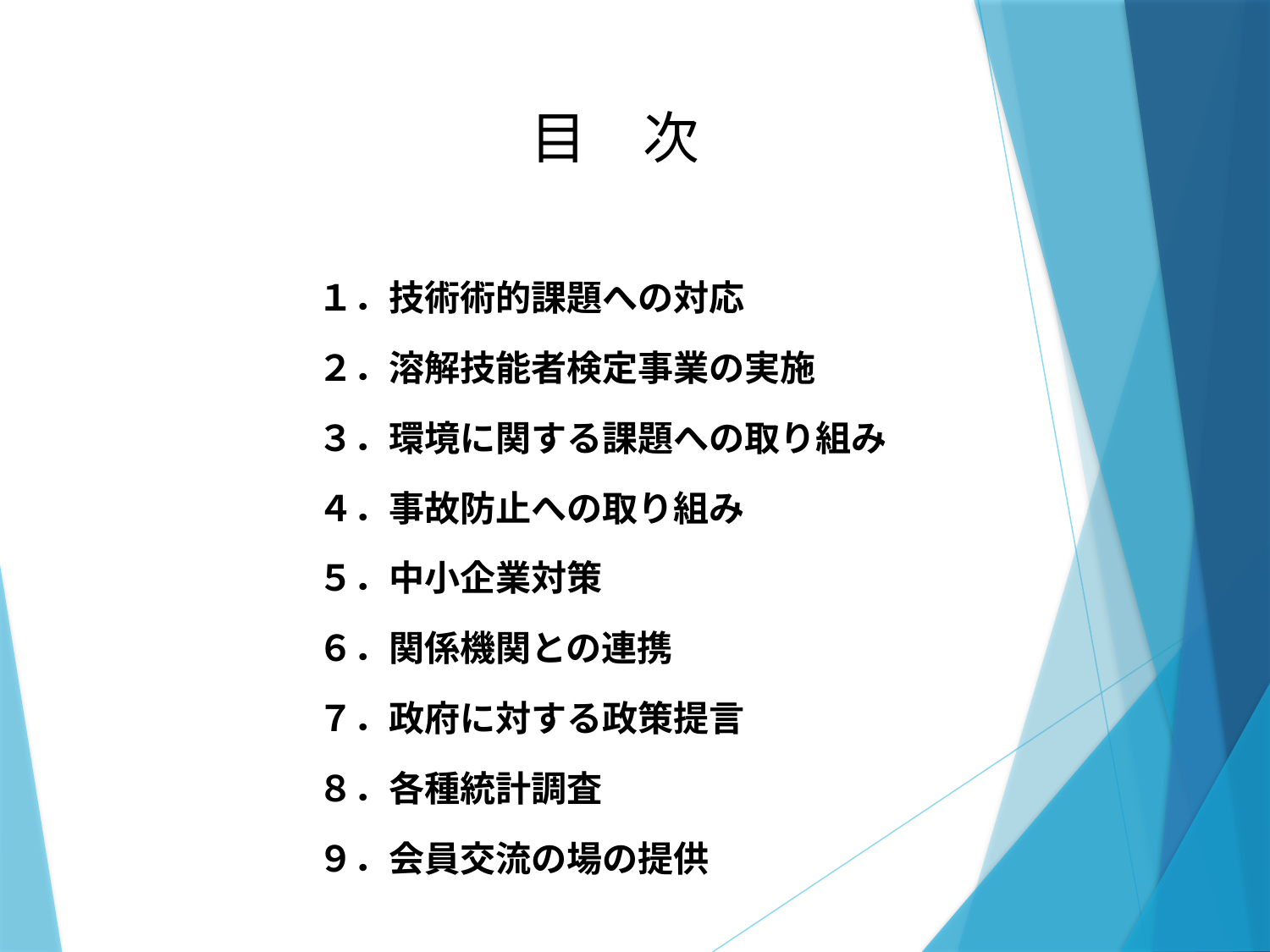

# 目　次
１．技術術的課題への対応
２．溶解技能者検定事業の実施
３．環境に関する課題への取り組み
４．事故防止への取り組み
５．中小企業対策
６．関係機関との連携
７．政府に対する政策提言
８．各種統計調査
９．会員交流の場の提供